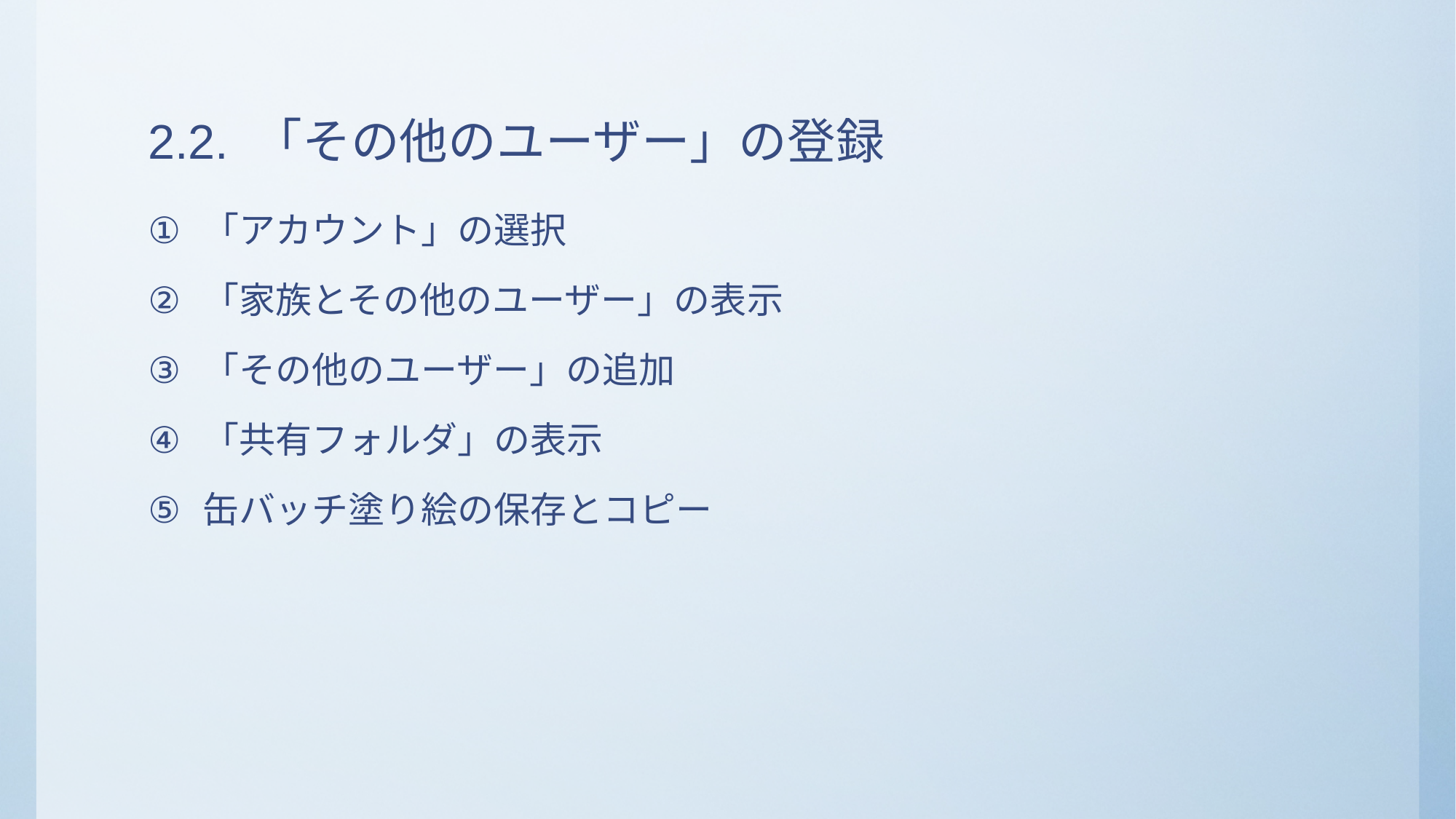

# 2.2. 「その他のユーザー」の登録
「アカウント」の選択
「家族とその他のユーザー」の表示
「その他のユーザー」の追加
「共有フォルダ」の表示
缶バッチ塗り絵の保存とコピー